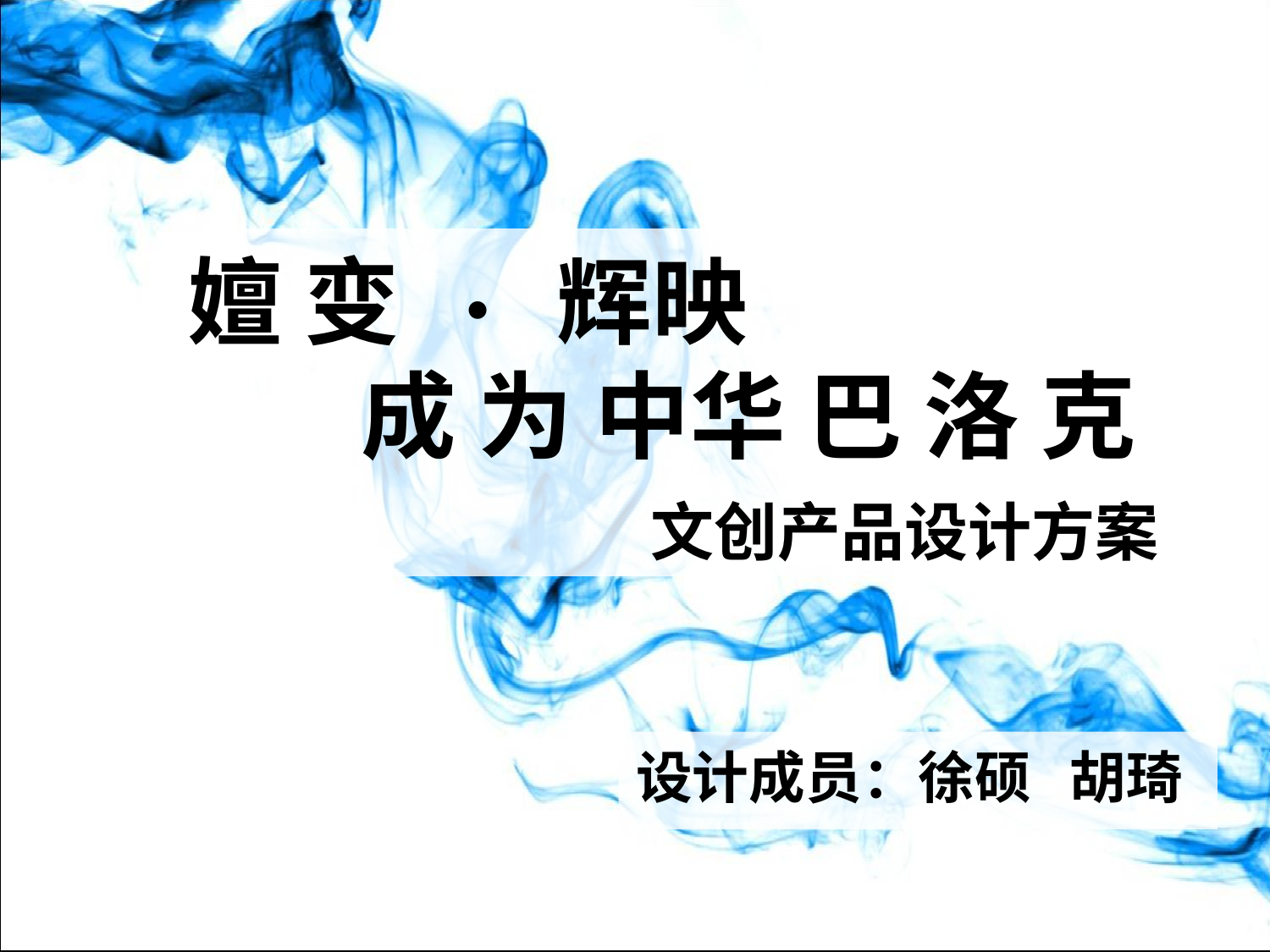

嬗 变  ·  辉映
       成 为 中华 巴 洛 克
                       文创产品设计方案

设计成员：徐硕   胡琦